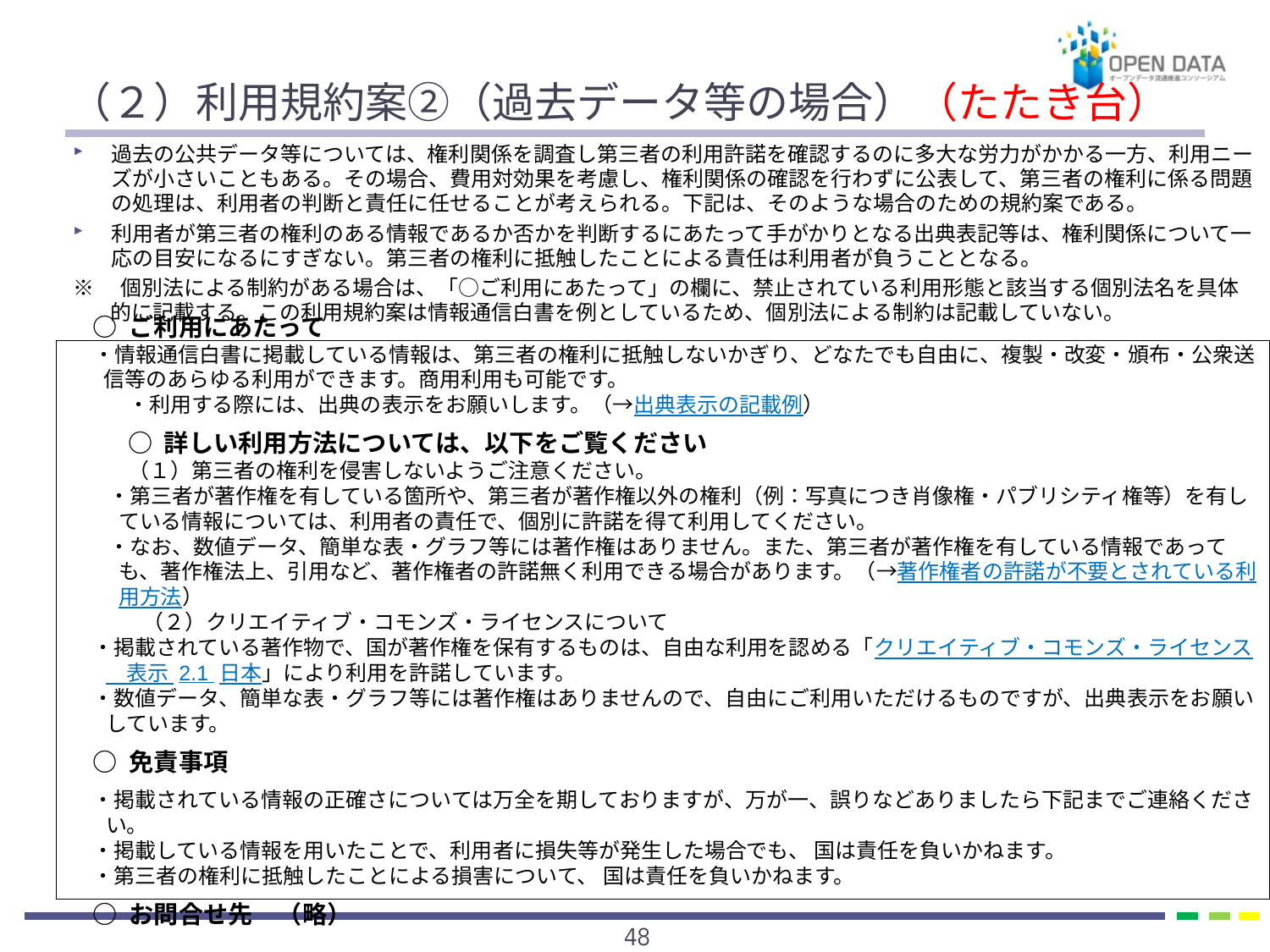

# （２）利用規約案②（過去データ等の場合）（たたき台）
過去の公共データ等については、権利関係を調査し第三者の利用許諾を確認するのに多大な労力がかかる一方、利用ニーズが小さいこともある。その場合、費用対効果を考慮し、権利関係の確認を行わずに公表して、第三者の権利に係る問題の処理は、利用者の判断と責任に任せることが考えられる。下記は、そのような場合のための規約案である。
利用者が第三者の権利のある情報であるか否かを判断するにあたって手がかりとなる出典表記等は、権利関係について一応の目安になるにすぎない。第三者の権利に抵触したことによる責任は利用者が負うこととなる。
※　個別法による制約がある場合は、「○ご利用にあたって」の欄に、禁止されている利用形態と該当する個別法名を具体的に記載する。この利用規約案は情報通信白書を例としているため、個別法による制約は記載していない。

○ ご利用にあたって
・情報通信白書に掲載している情報は、第三者の権利に抵触しないかぎり、どなたでも自由に、複製・改変・頒布・公衆送信等のあらゆる利用ができます。商用利用も可能です。
・利用する際には、出典の表示をお願いします。（→出典表示の記載例）
○ 詳しい利用方法については、以下をご覧ください
（１）第三者の権利を侵害しないようご注意ください。
・第三者が著作権を有している箇所や、第三者が著作権以外の権利（例：写真につき肖像権・パブリシティ権等）を有している情報については、利用者の責任で、個別に許諾を得て利用してください。
・なお、数値データ、簡単な表・グラフ等には著作権はありません。また、第三者が著作権を有している情報であっても、著作権法上、引用など、著作権者の許諾無く利用できる場合があります。（→著作権者の許諾が不要とされている利用方法）
（２）クリエイティブ・コモンズ・ライセンスについて
・掲載されている著作物で、国が著作権を保有するものは、自由な利用を認める「クリエイティブ・コモンズ・ライセンス　表示 2.1 日本」により利用を許諾しています。
・数値データ、簡単な表・グラフ等には著作権はありませんので、自由にご利用いただけるものですが、出典表示をお願いしています。

○ 免責事項

・掲載されている情報の正確さについては万全を期しておりますが、万が一、誤りなどありましたら下記までご連絡ください。
・掲載している情報を用いたことで、利用者に損失等が発生した場合でも、 国は責任を負いかねます。
・第三者の権利に抵触したことによる損害について、 国は責任を負いかねます。

○ お問合せ先　（略）
48